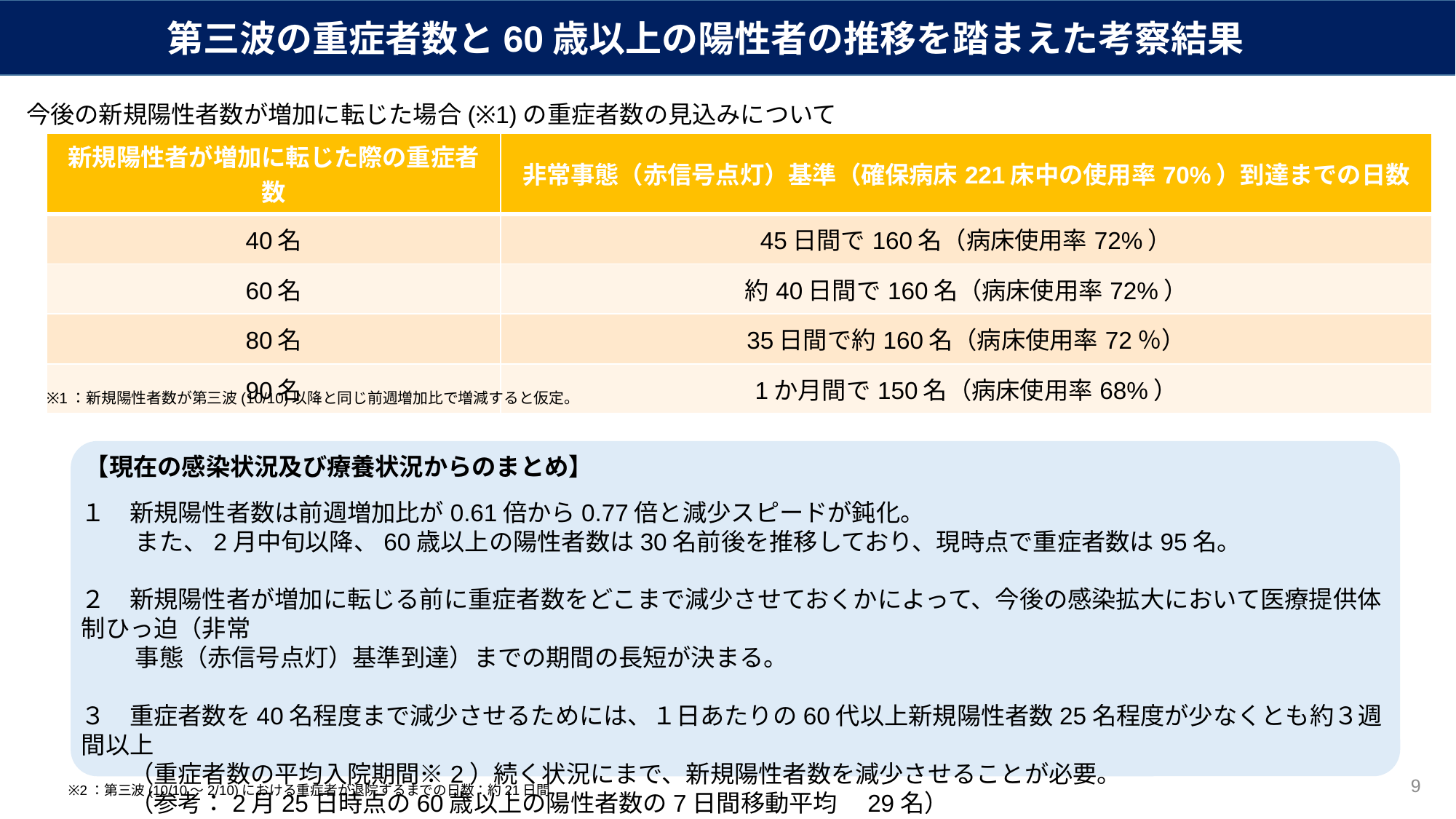

第三波の重症者数と60歳以上の陽性者の推移を踏まえた考察結果
今後の新規陽性者数が増加に転じた場合(※1)の重症者数の見込みについて
| 新規陽性者が増加に転じた際の重症者数 | 非常事態（赤信号点灯）基準（確保病床221床中の使用率70%）到達までの日数 |
| --- | --- |
| 40名 | 45日間で160名（病床使用率72%） |
| 60名 | 約40日間で160名（病床使用率72%） |
| 80名 | 35日間で約160名（病床使用率72％） |
| 90名 | 1か月間で150名（病床使用率68%） |
※1：新規陽性者数が第三波(10/10)以降と同じ前週増加比で増減すると仮定。

【現在の感染状況及び療養状況からのまとめ】
１　新規陽性者数は前週増加比が0.61倍から0.77倍と減少スピードが鈍化。
　　 また、2月中旬以降、60歳以上の陽性者数は30名前後を推移しており、現時点で重症者数は95名。

２　新規陽性者が増加に転じる前に重症者数をどこまで減少させておくかによって、今後の感染拡大において医療提供体制ひっ迫（非常
　　 事態（赤信号点灯）基準到達）までの期間の長短が決まる。

３　重症者数を40名程度まで減少させるためには、１日あたりの60代以上新規陽性者数25名程度が少なくとも約３週間以上
　　（重症者数の平均入院期間※2）続く状況にまで、新規陽性者数を減少させることが必要。
　　（参考：2月25日時点の60歳以上の陽性者数の7日間移動平均　29名）
9
※2：第三波(10/10～2/10)における重症者が退院するまでの日数：約21日間